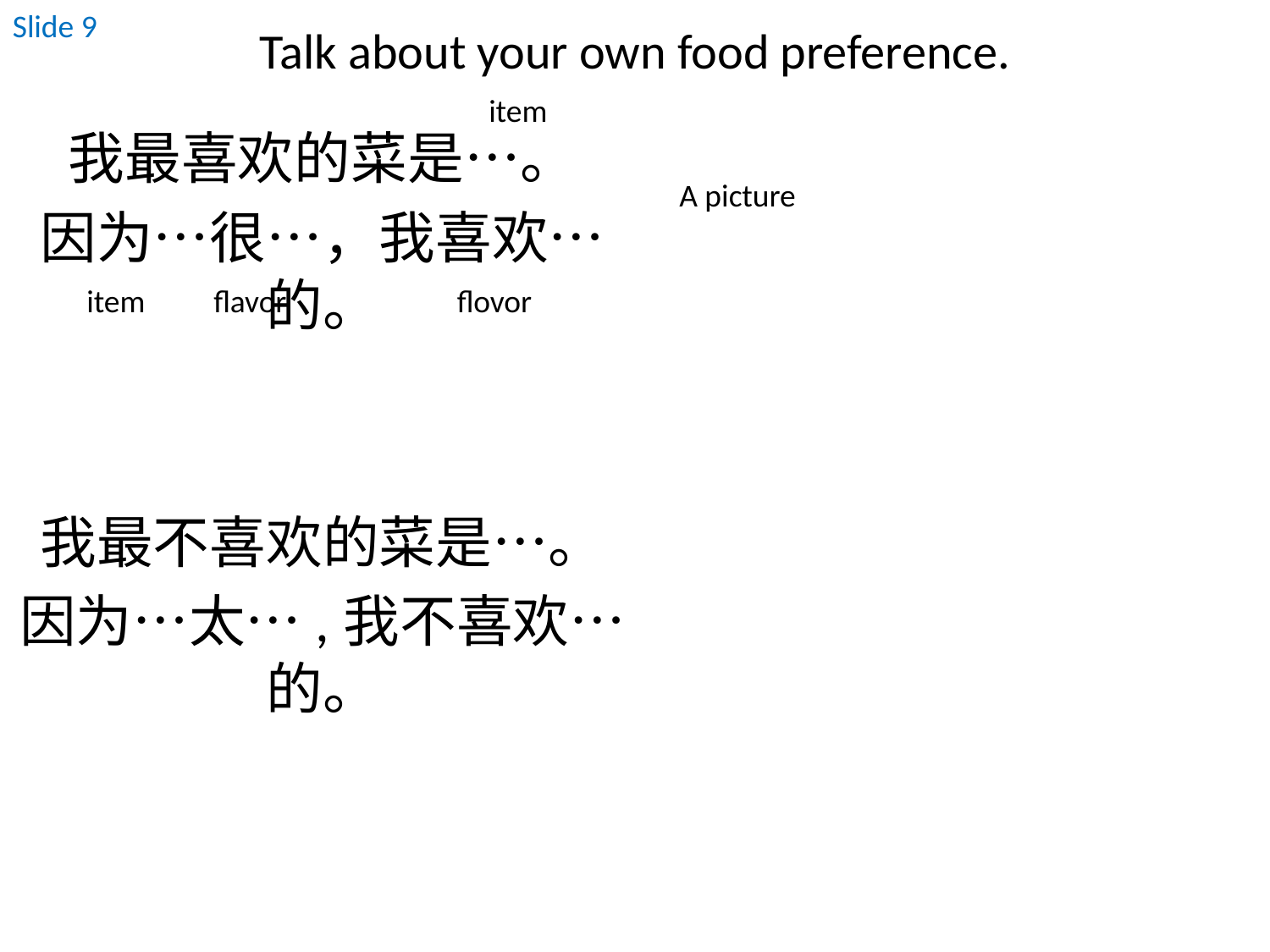

Slide 9
# Talk about your own food preference.
item
我最喜欢的菜是…。
因为…很…，我喜欢…的。

我最不喜欢的菜是…。
因为…太…,我不喜欢…的。
A picture
item
flavor
flovor